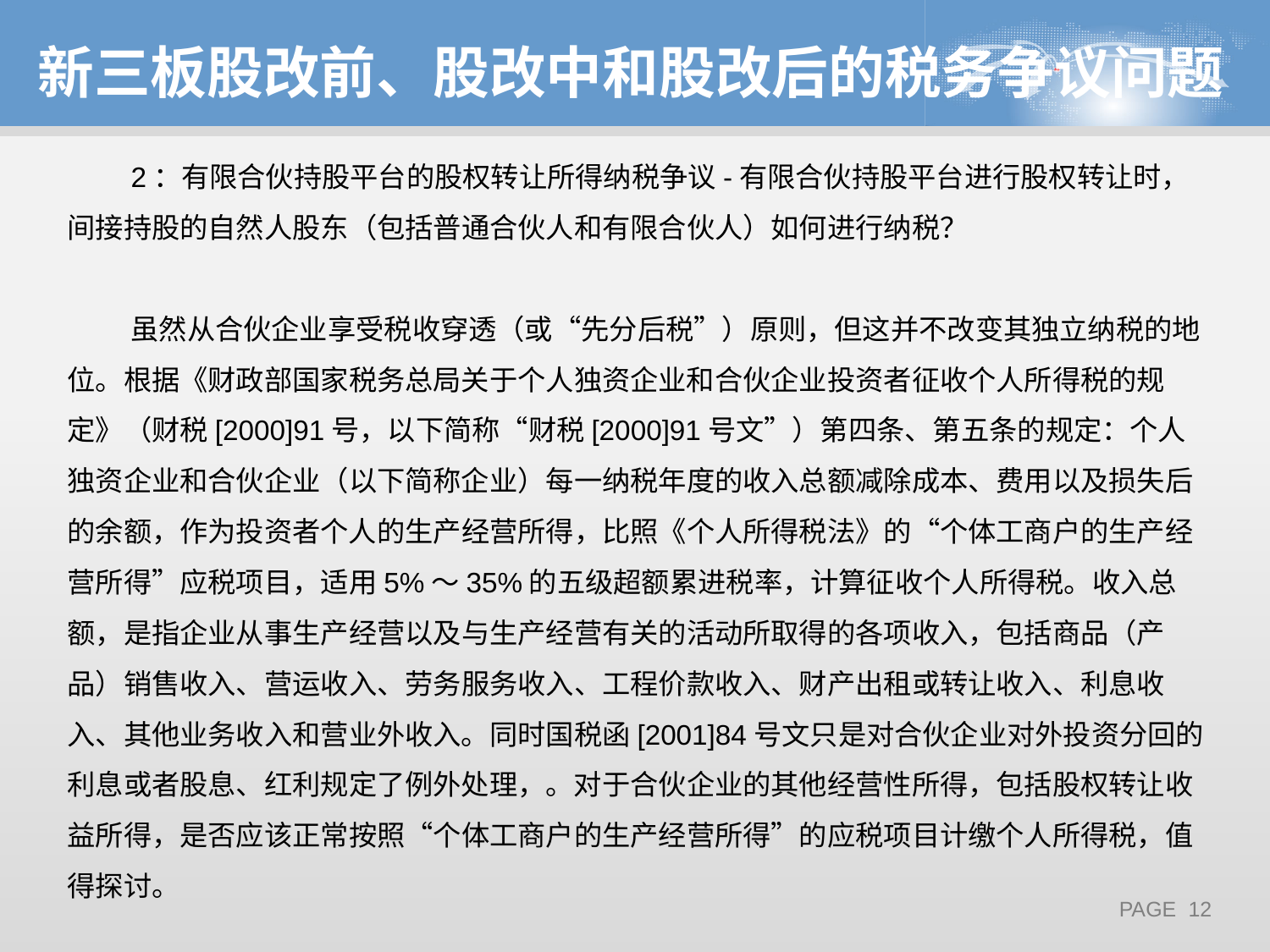

新三板股改前、股改中和股改后的税务争议问题
2：有限合伙持股平台的股权转让所得纳税争议-有限合伙持股平台进行股权转让时，间接持股的自然人股东（包括普通合伙人和有限合伙人）如何进行纳税？

虽然从合伙企业享受税收穿透（或“先分后税”）原则，但这并不改变其独立纳税的地位。根据《财政部国家税务总局关于个人独资企业和合伙企业投资者征收个人所得税的规定》（财税[2000]91号，以下简称“财税[2000]91号文”）第四条、第五条的规定：个人独资企业和合伙企业（以下简称企业）每一纳税年度的收入总额减除成本、费用以及损失后的余额，作为投资者个人的生产经营所得，比照《个人所得税法》的“个体工商户的生产经营所得”应税项目，适用5%～35%的五级超额累进税率，计算征收个人所得税。收入总额，是指企业从事生产经营以及与生产经营有关的活动所取得的各项收入，包括商品（产品）销售收入、营运收入、劳务服务收入、工程价款收入、财产出租或转让收入、利息收入、其他业务收入和营业外收入。同时国税函[2001]84号文只是对合伙企业对外投资分回的利息或者股息、红利规定了例外处理，。对于合伙企业的其他经营性所得，包括股权转让收益所得，是否应该正常按照“个体工商户的生产经营所得”的应税项目计缴个人所得税，值得探讨。